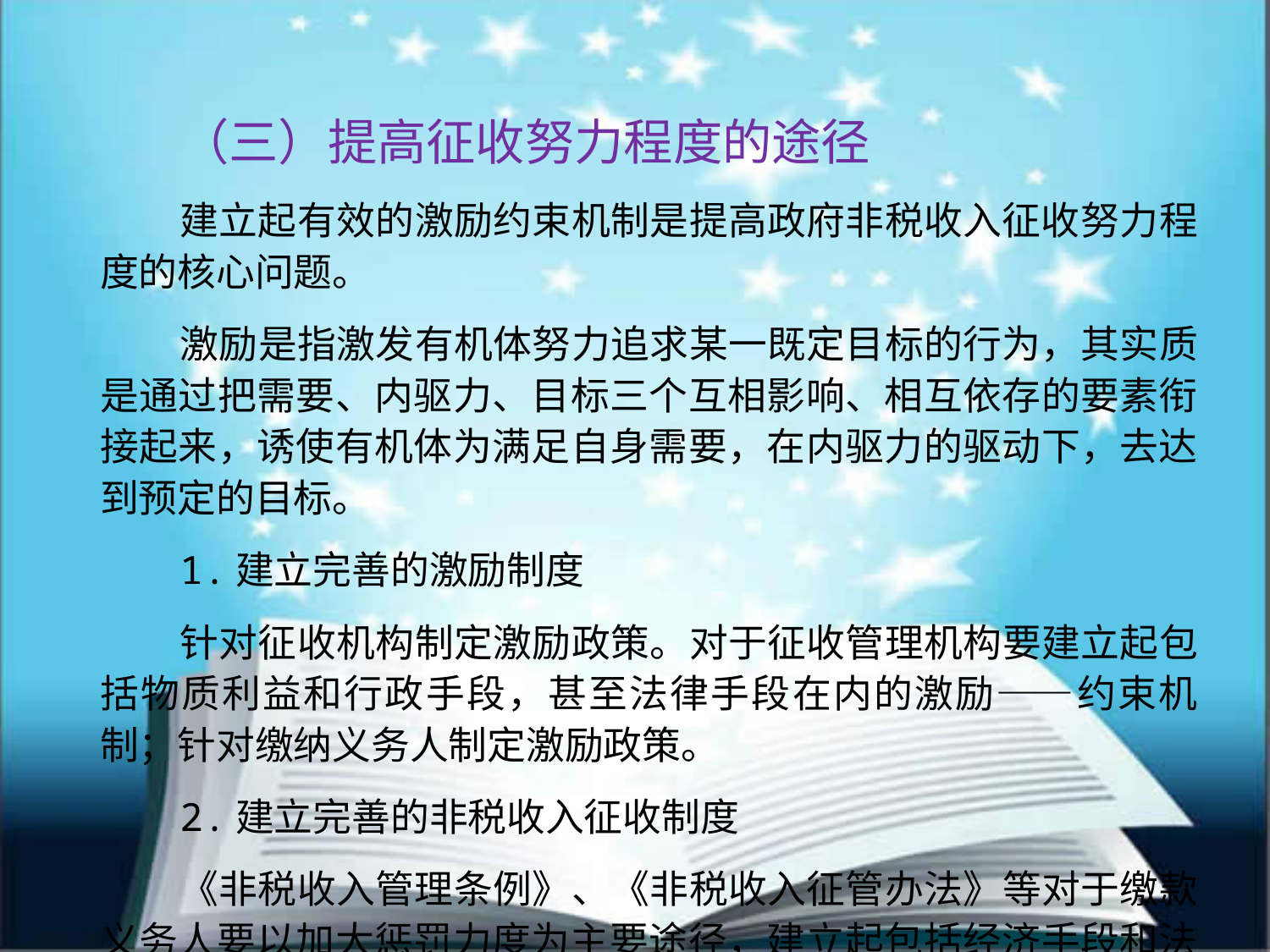

（三）提高征收努力程度的途径
建立起有效的激励约束机制是提高政府非税收入征收努力程度的核心问题。
激励是指激发有机体努力追求某一既定目标的行为，其实质是通过把需要、内驱力、目标三个互相影响、相互依存的要素衔接起来，诱使有机体为满足自身需要，在内驱力的驱动下，去达到预定的目标。
1.建立完善的激励制度
针对征收机构制定激励政策。对于征收管理机构要建立起包括物质利益和行政手段，甚至法律手段在内的激励——约束机制；针对缴纳义务人制定激励政策。
2.建立完善的非税收入征收制度
《非税收入管理条例》、《非税收入征管办法》等对于缴款义务人要以加大惩罚力度为主要途径，建立起包括经济手段和法律在内的机制。